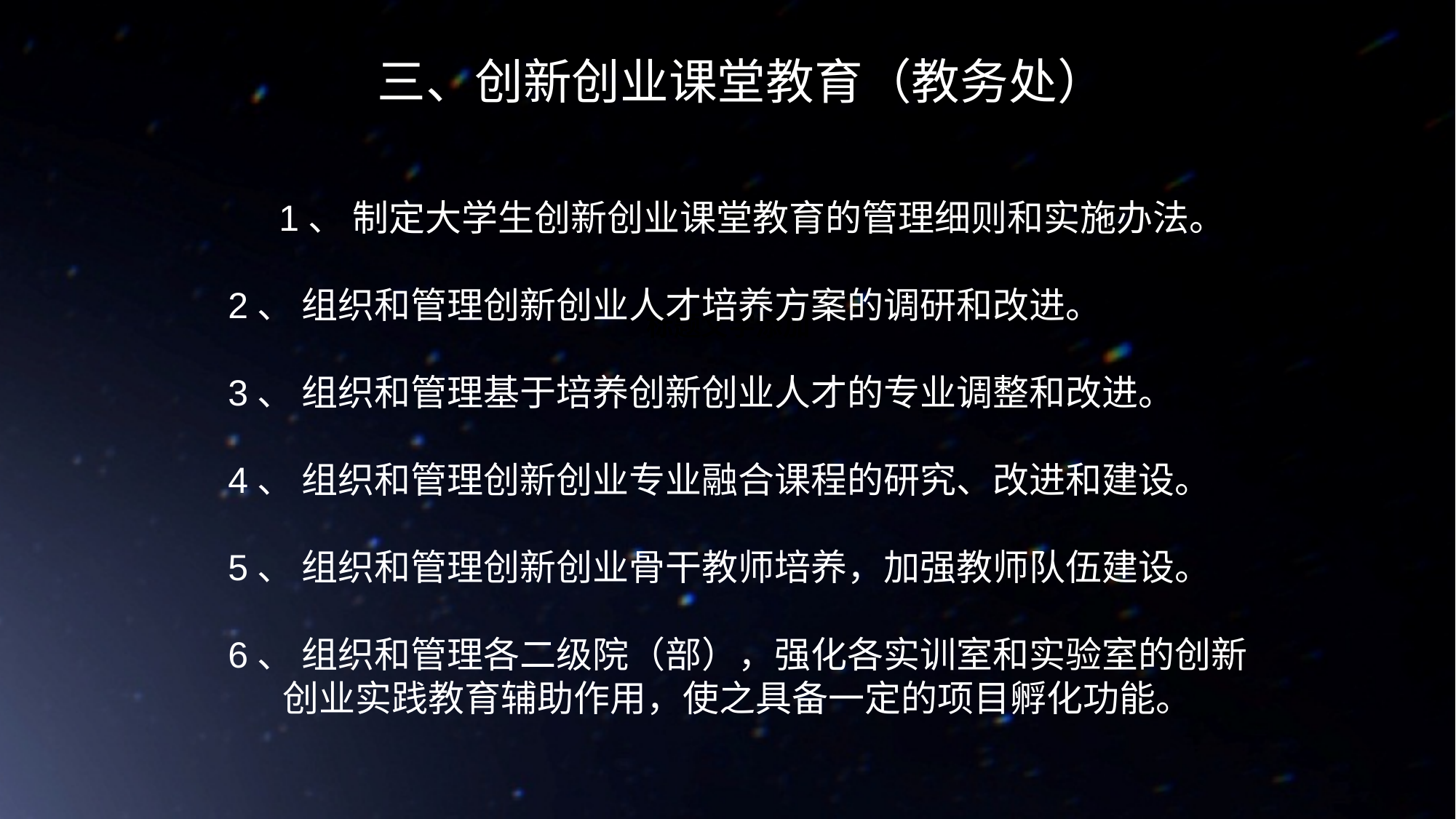

三、创新创业课堂教育（教务处）
     1、 制定大学生创新创业课堂教育的管理细则和实施办法。
2、 组织和管理创新创业人才培养方案的调研和改进。
3、 组织和管理基于培养创新创业人才的专业调整和改进。
4、 组织和管理创新创业专业融合课程的研究、改进和建设。
5、 组织和管理创新创业骨干教师培养，加强教师队伍建设。
6、 组织和管理各二级院（部），强化各实训室和实验室的创新创业实践教育辅助作用，使之具备一定的项目孵化功能。
标题文字添加